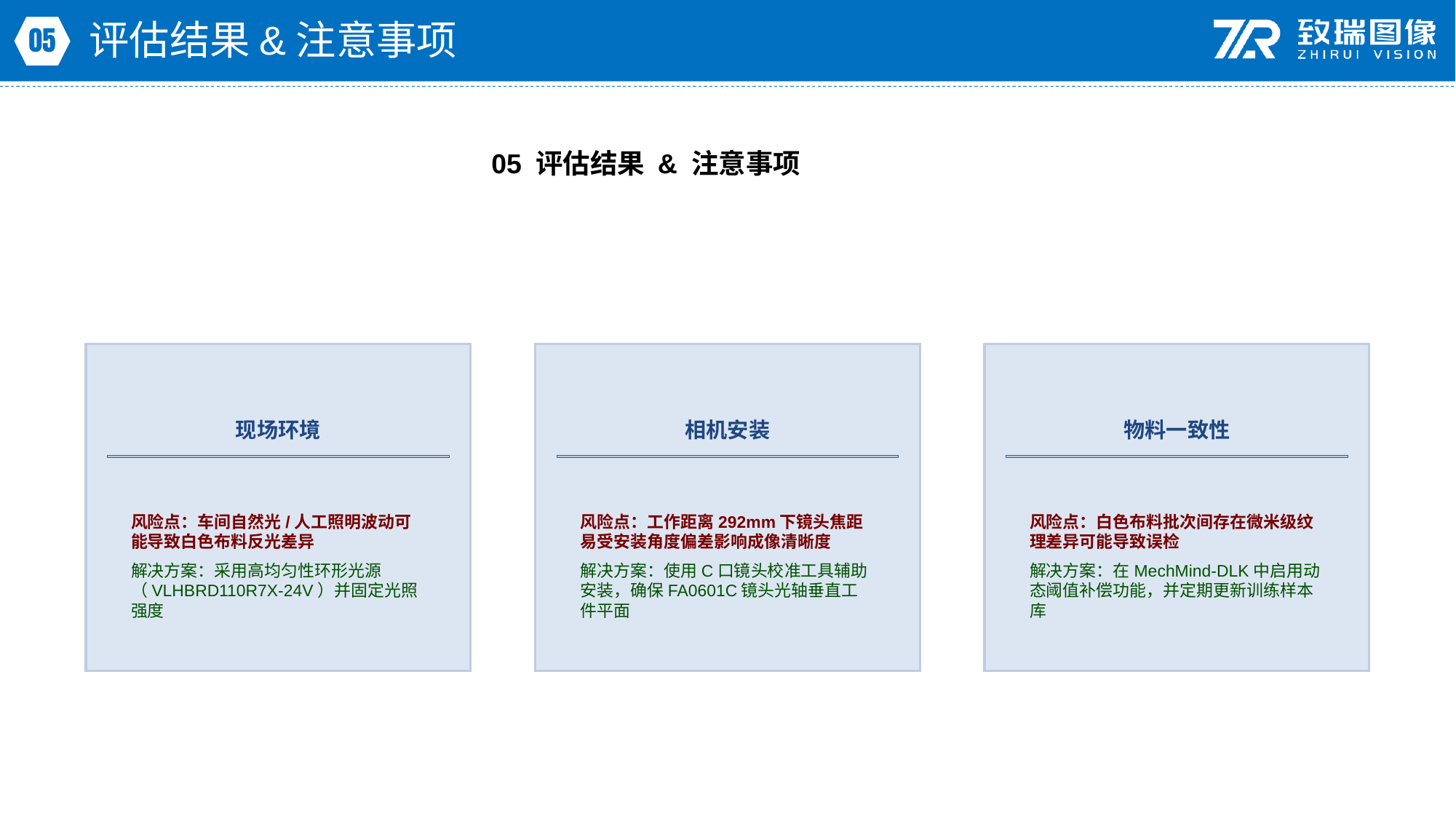

评估结果&注意事项
05

05 评估结果 & 注意事项

现场环境

相机安装

物料一致性

风险点：车间自然光/人工照明波动可能导致白色布料反光差异
解决方案：采用高均匀性环形光源（VLHBRD110R7X-24V）并固定光照强度

风险点：工作距离292mm下镜头焦距易受安装角度偏差影响成像清晰度
解决方案：使用C口镜头校准工具辅助安装，确保FA0601C镜头光轴垂直工件平面

风险点：白色布料批次间存在微米级纹理差异可能导致误检
解决方案：在MechMind-DLK中启用动态阈值补偿功能，并定期更新训练样本库